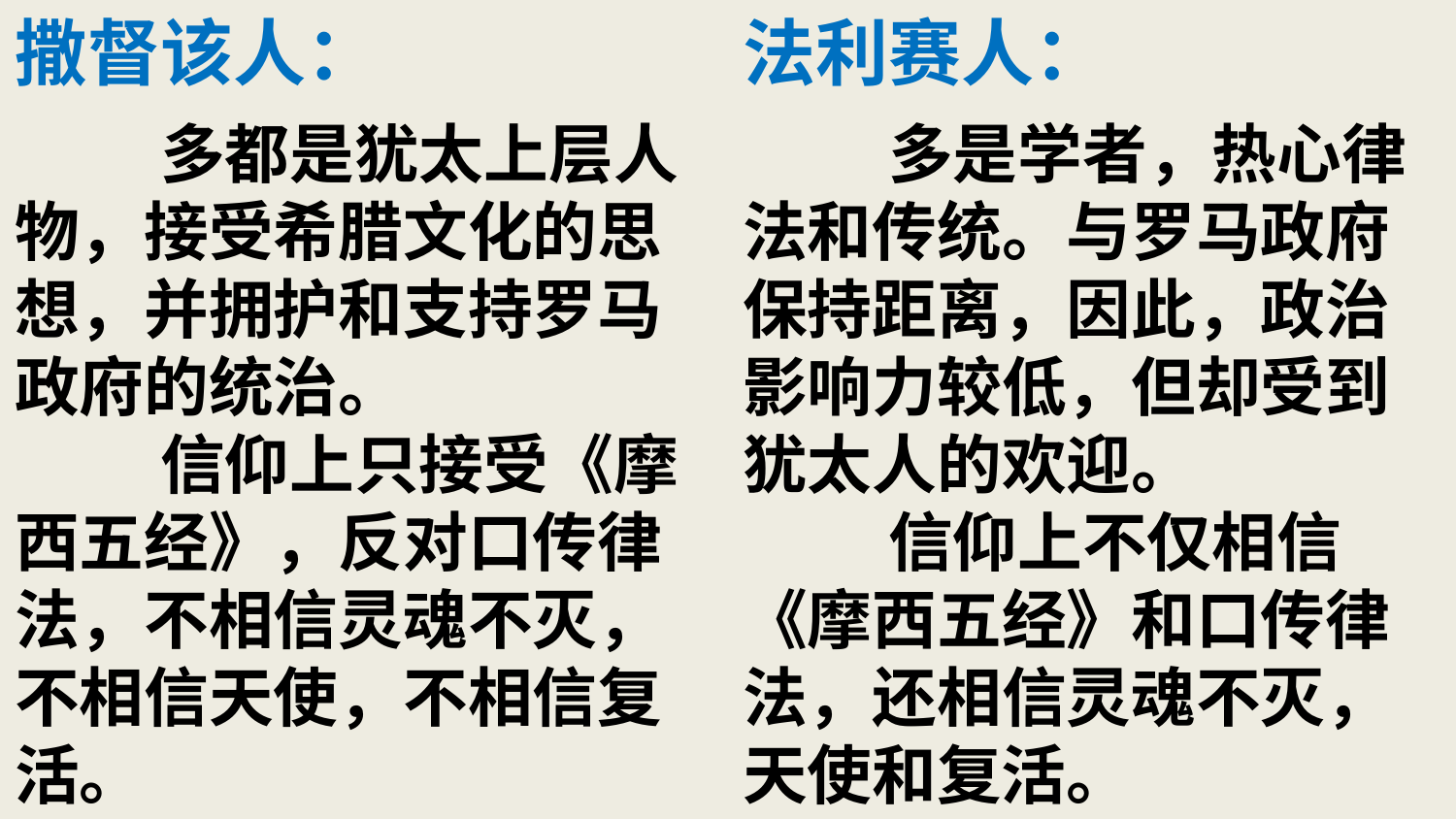

# 撒督该人： 多都是犹太上层人物，接受希腊文化的思想，并拥护和支持罗马政府的统治。 信仰上只接受《摩西五经》，反对口传律法，不相信灵魂不灭，不相信天使，不相信复活。
法利赛人：
	多是学者，热心律法和传统。与罗马政府保持距离，因此，政治影响力较低，但却受到犹太人的欢迎。
	信仰上不仅相信《摩西五经》和口传律法，还相信灵魂不灭，天使和复活。